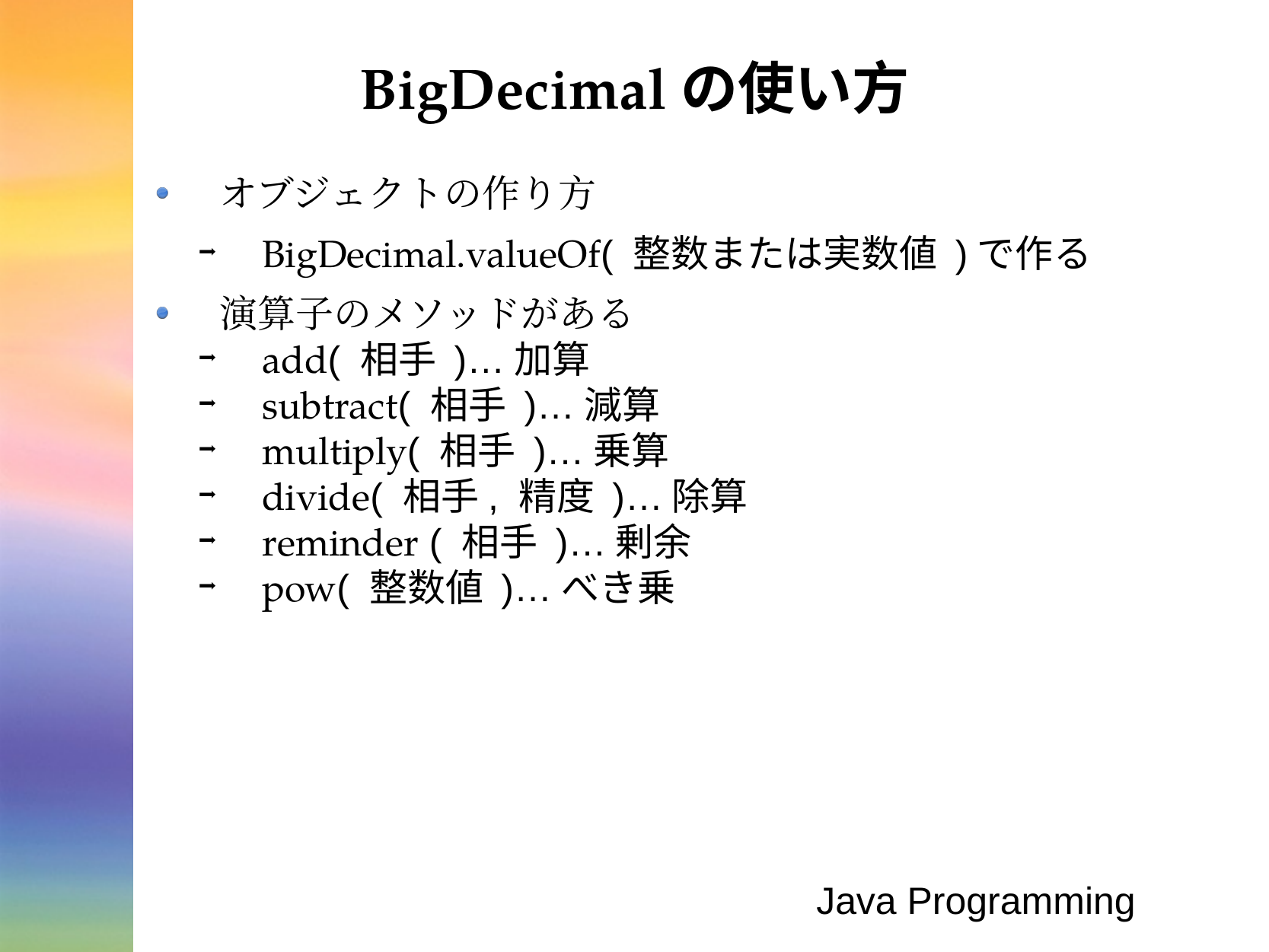

# BigDecimalの使い方
オブジェクトの作り方
BigDecimal.valueOf( 整数または実数値 )で作る
演算子のメソッドがある
add( 相手 )…加算
subtract( 相手 )…減算
multiply( 相手 )…乗算
divide( 相手, 精度 )…除算
reminder ( 相手 )…剰余
pow( 整数値 )…べき乗